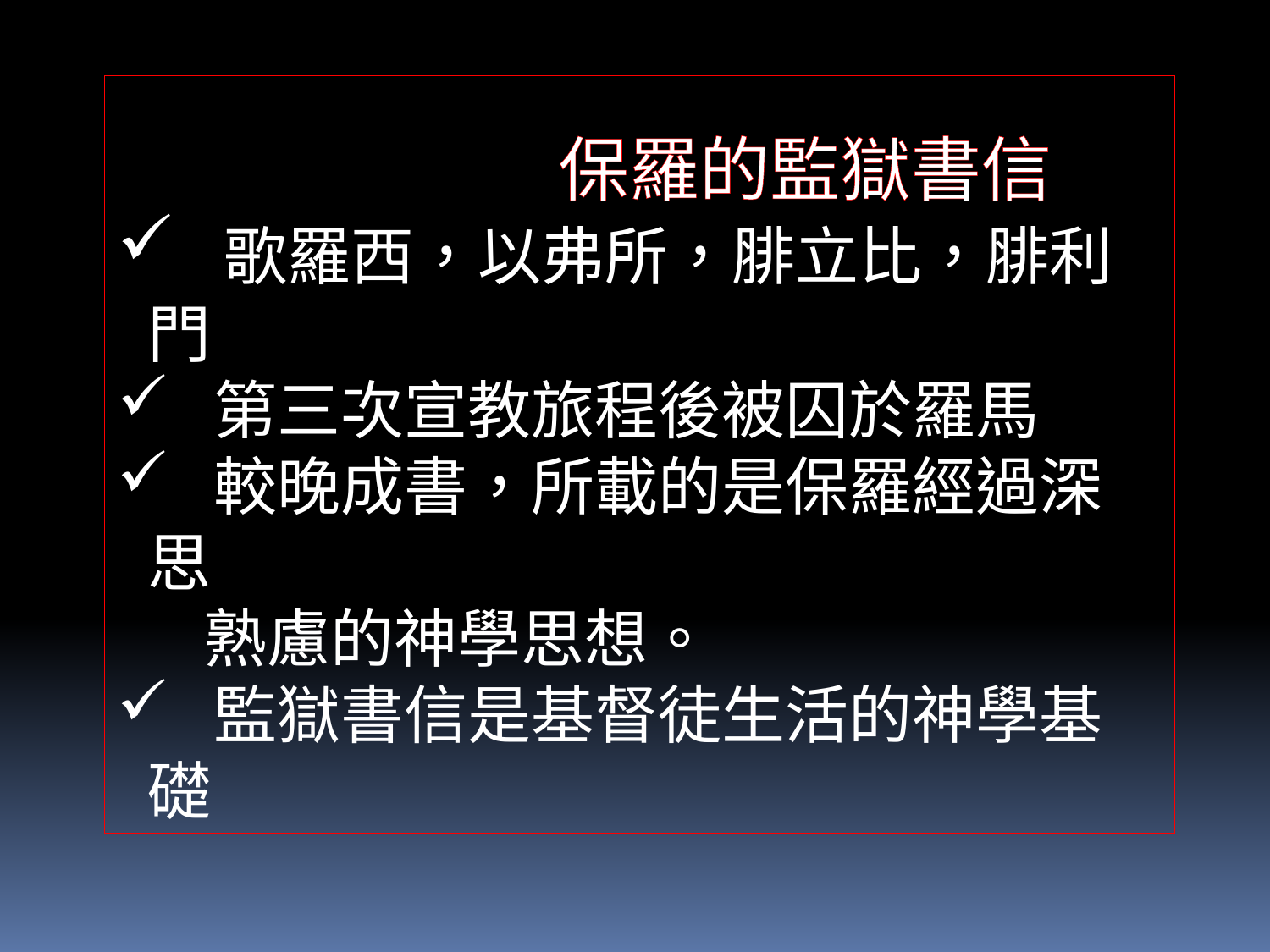

保羅的監獄書信
  歌羅西，以弗所，腓立比，腓利門
  第三次宣教旅程後被囚於羅馬
  較晚成書，所載的是保羅經過深思
     熟慮的神學思想。
  監獄書信是基督徒生活的神學基礎